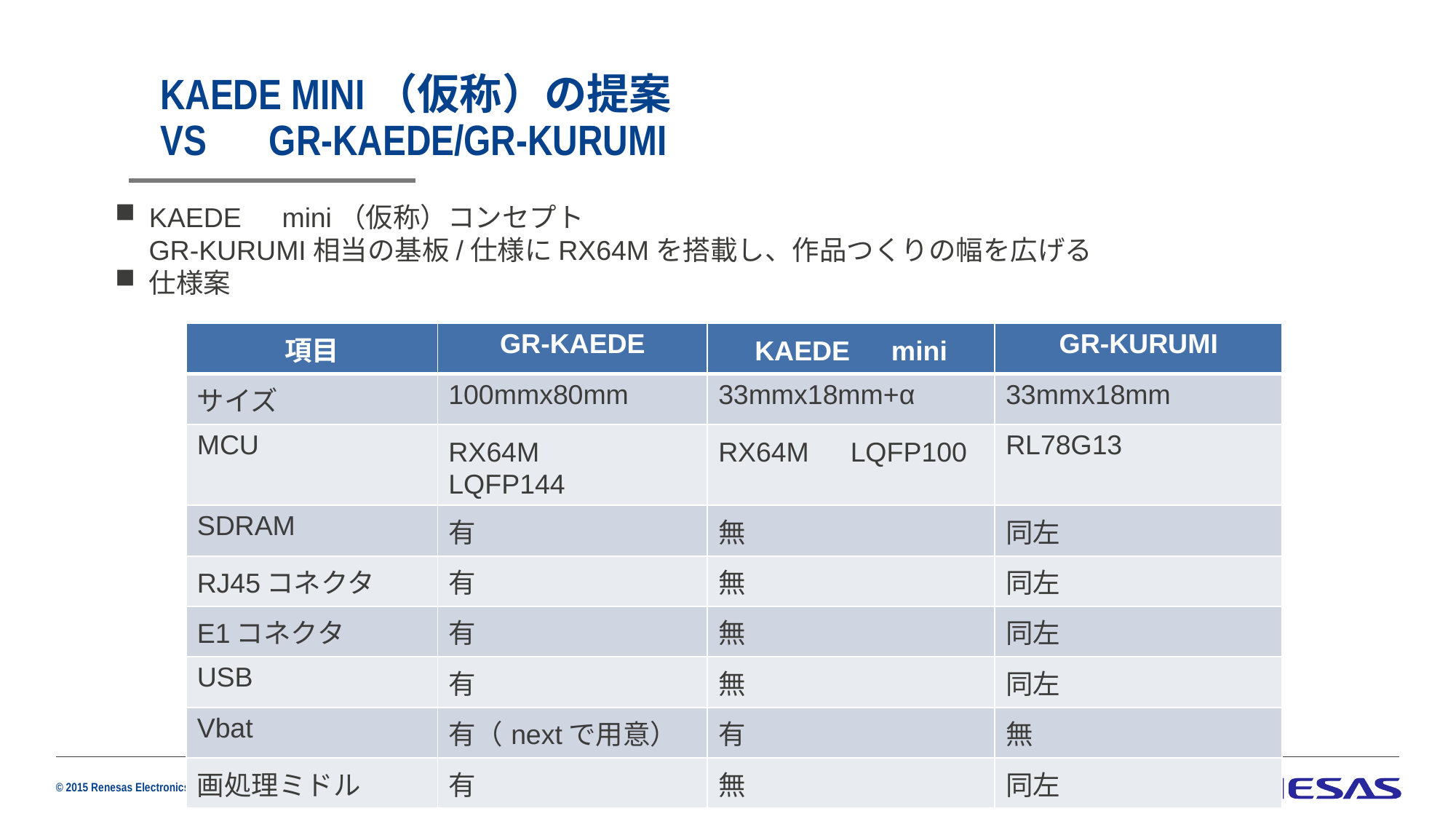

# KAEDE mini（仮称）の提案 vs　GR-KAEDE/GR-KURUMI
KAEDE　mini（仮称）コンセプト
　GR-KURUMI相当の基板/仕様にRX64Mを搭載し、作品つくりの幅を広げる
仕様案
| 項目 | GR-KAEDE | KAEDE　mini | GR-KURUMI |
| --- | --- | --- | --- |
| サイズ | 100mmx80mm | 33mmx18mm+α | 33mmx18mm |
| MCU | RX64M　LQFP144 | RX64M　LQFP100 | RL78G13 |
| SDRAM | 有 | 無 | 同左 |
| RJ45コネクタ | 有 | 無 | 同左 |
| E1コネクタ | 有 | 無 | 同左 |
| USB | 有 | 無 | 同左 |
| Vbat | 有（nextで用意） | 有 | 無 |
| 画処理ミドル | 有 | 無 | 同左 |
ページ 2